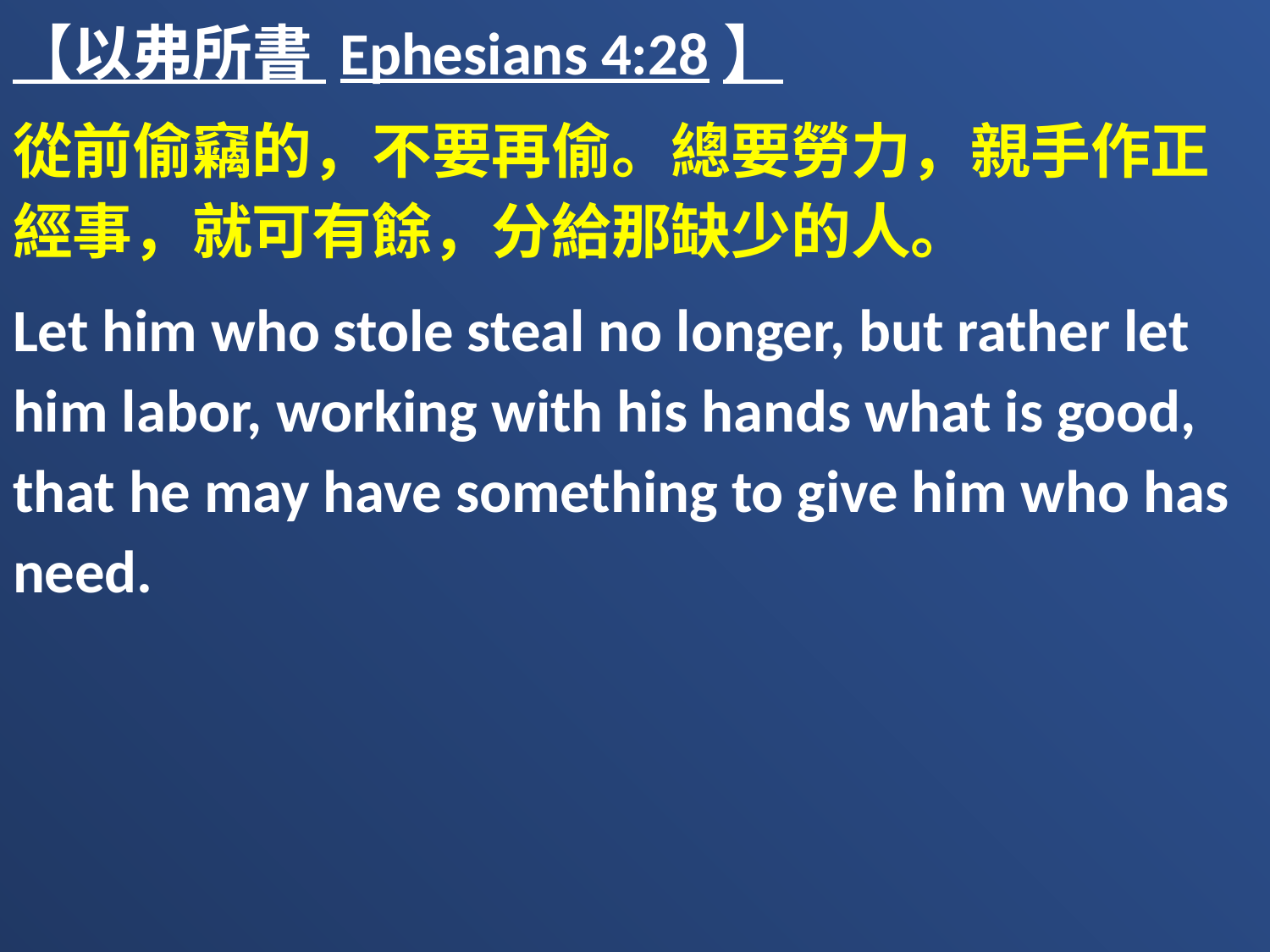

【以弗所書 Ephesians 4:28】
從前偷竊的，不要再偷。總要勞力，親手作正經事，就可有餘，分給那缺少的人。
Let him who stole steal no longer, but rather let him labor, working with his hands what is good, that he may have something to give him who has need.